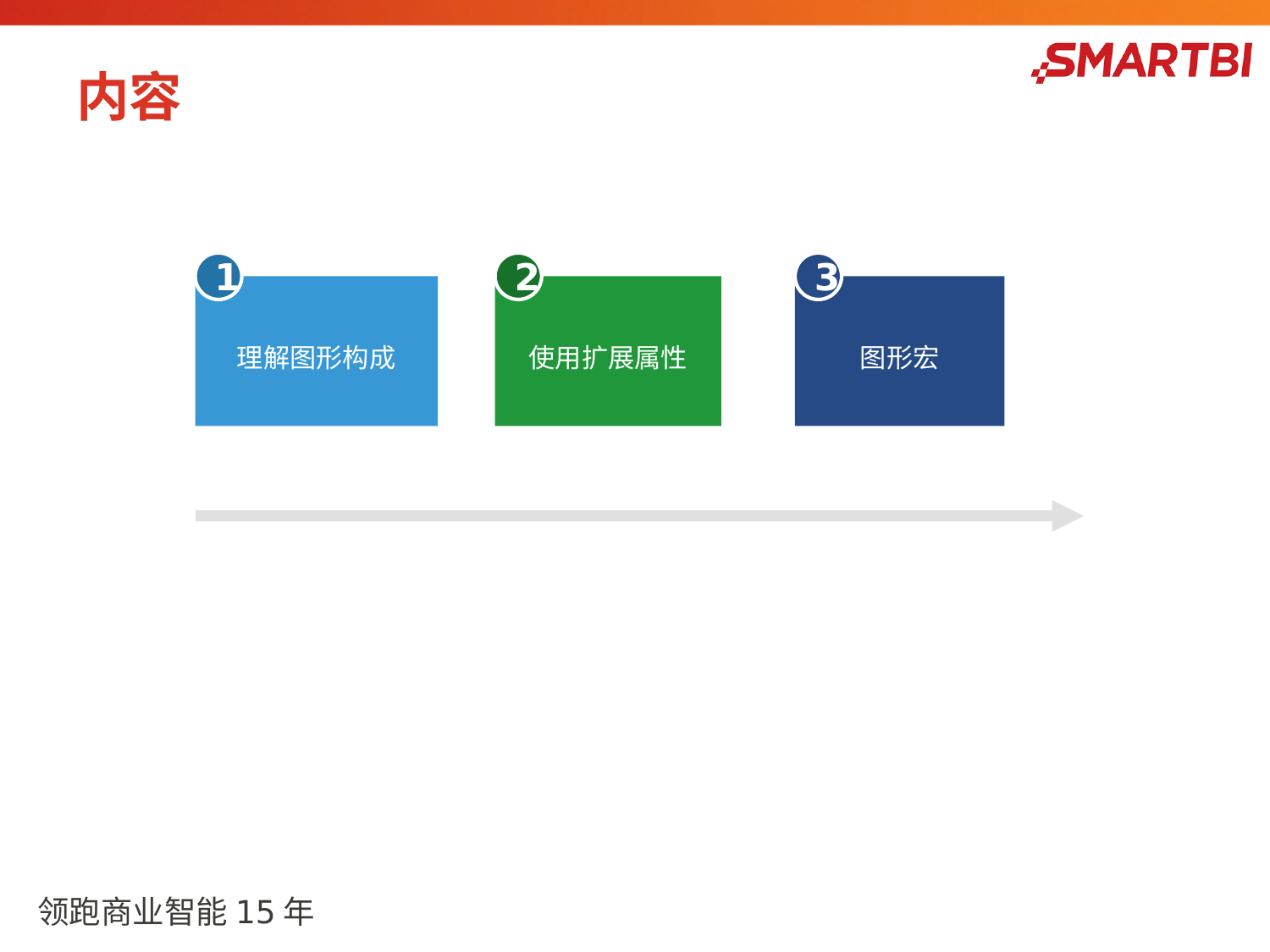

# 内容
1
2
3
理解图形构成
使用扩展属性
图形宏